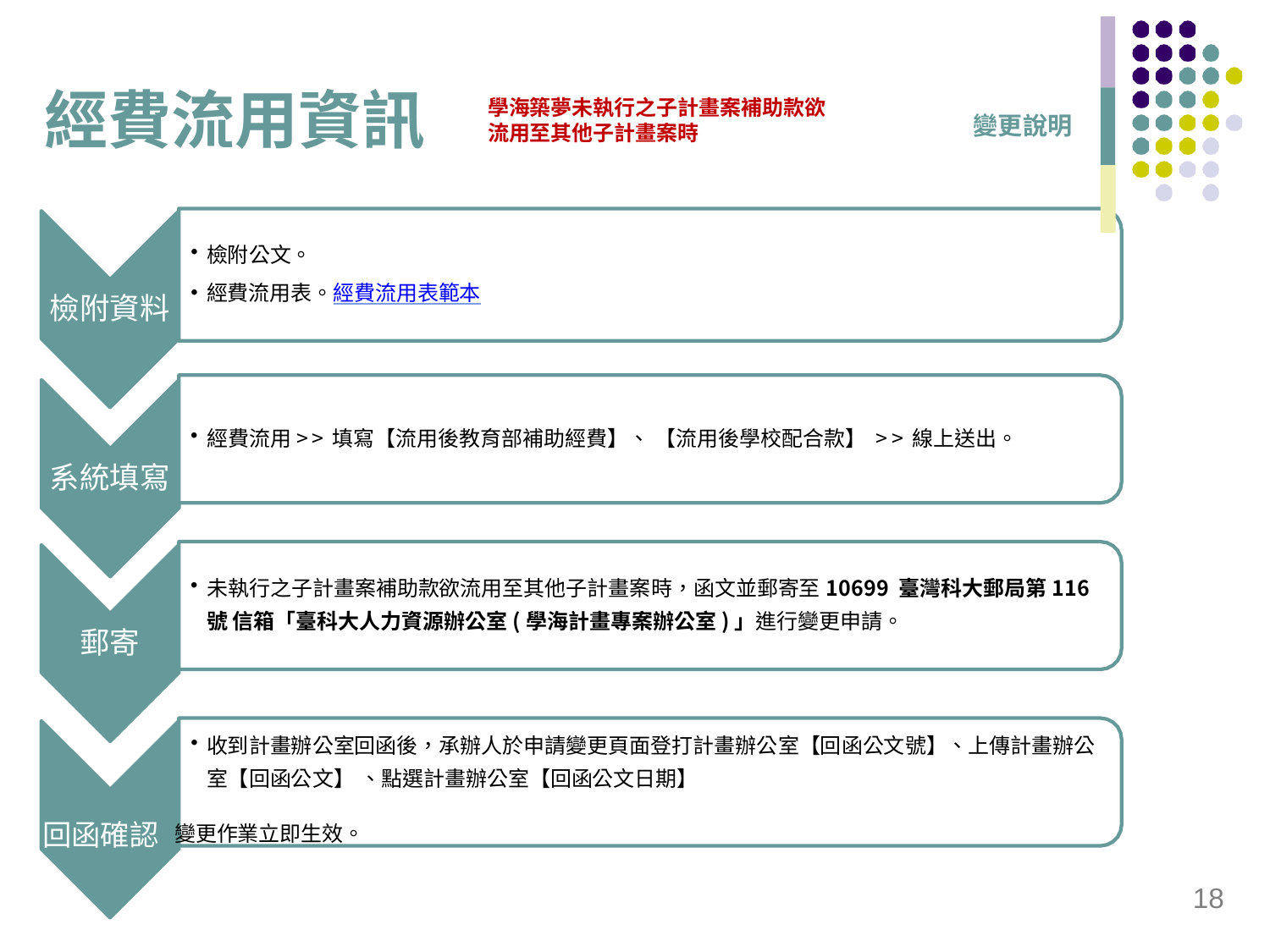

# 經費流用資訊

學海築夢未執行之子計畫案補助款欲 流用至其他子計畫案時
變更說明

檢附公文。
經費流用表。經費流用表範本
檢附資料

經費流用>>填寫【流用後教育部補助經費】、 【流用後學校配合款】 >>線上送出。
系統填寫

未執行之子計畫案補助款欲流用至其他子計畫案時，函文並郵寄至10699 臺灣科大郵局第116號 信箱「臺科大人力資源辦公室(學海計畫專案辦公室)」進行變更申請。
郵寄

收到計畫辦公室回函後，承辦人於申請變更頁面登打計畫辦公室【回函公文號】、上傳計畫辦公 室【回函公文】 、點選計畫辦公室【回函公文日期】
回函確認 變更作業立即生效。
18